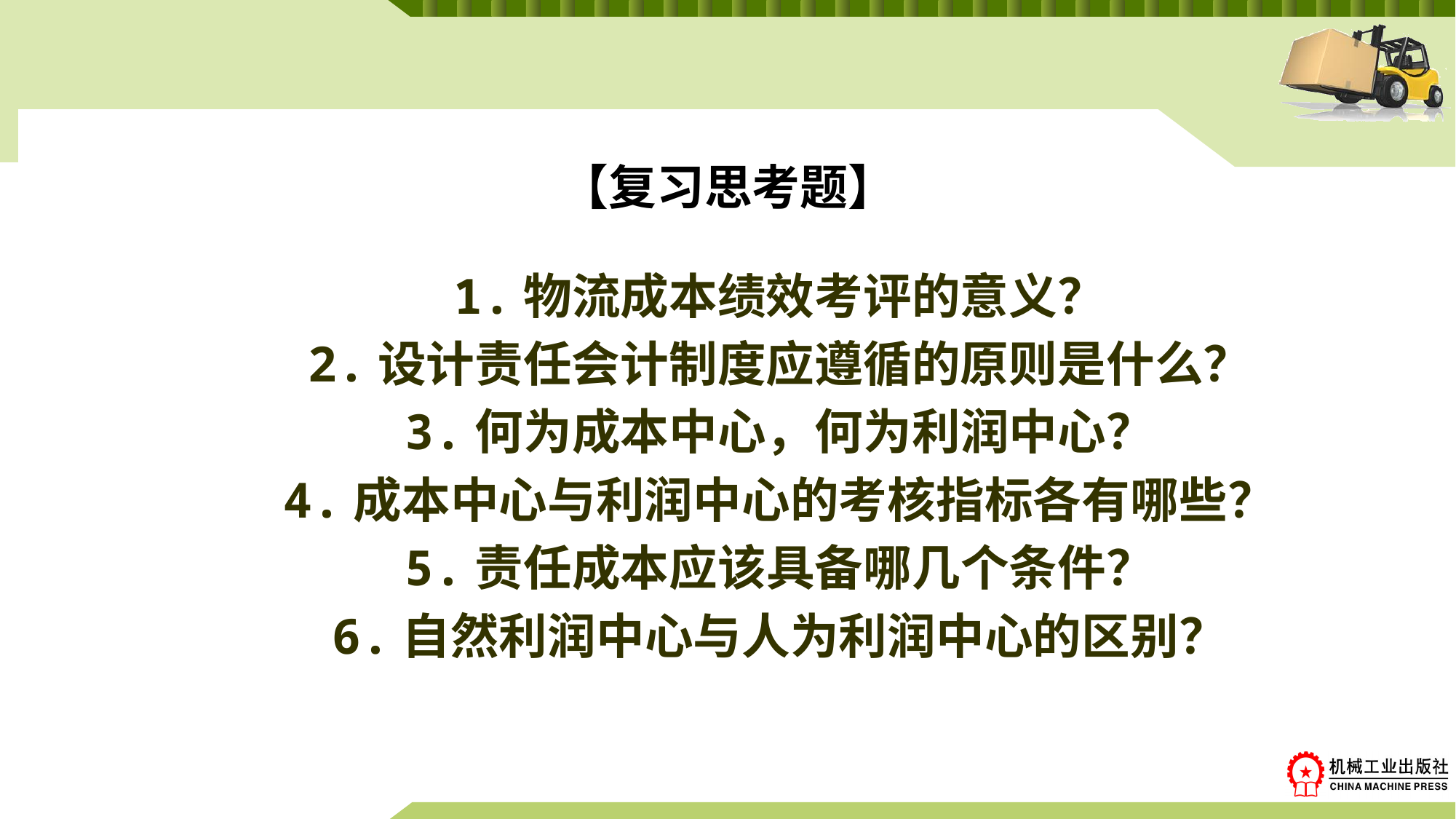

# 【复习思考题】
1.物流成本绩效考评的意义？
2.设计责任会计制度应遵循的原则是什么？
3.何为成本中心，何为利润中心？
4.成本中心与利润中心的考核指标各有哪些？
5.责任成本应该具备哪几个条件？
6.自然利润中心与人为利润中心的区别？